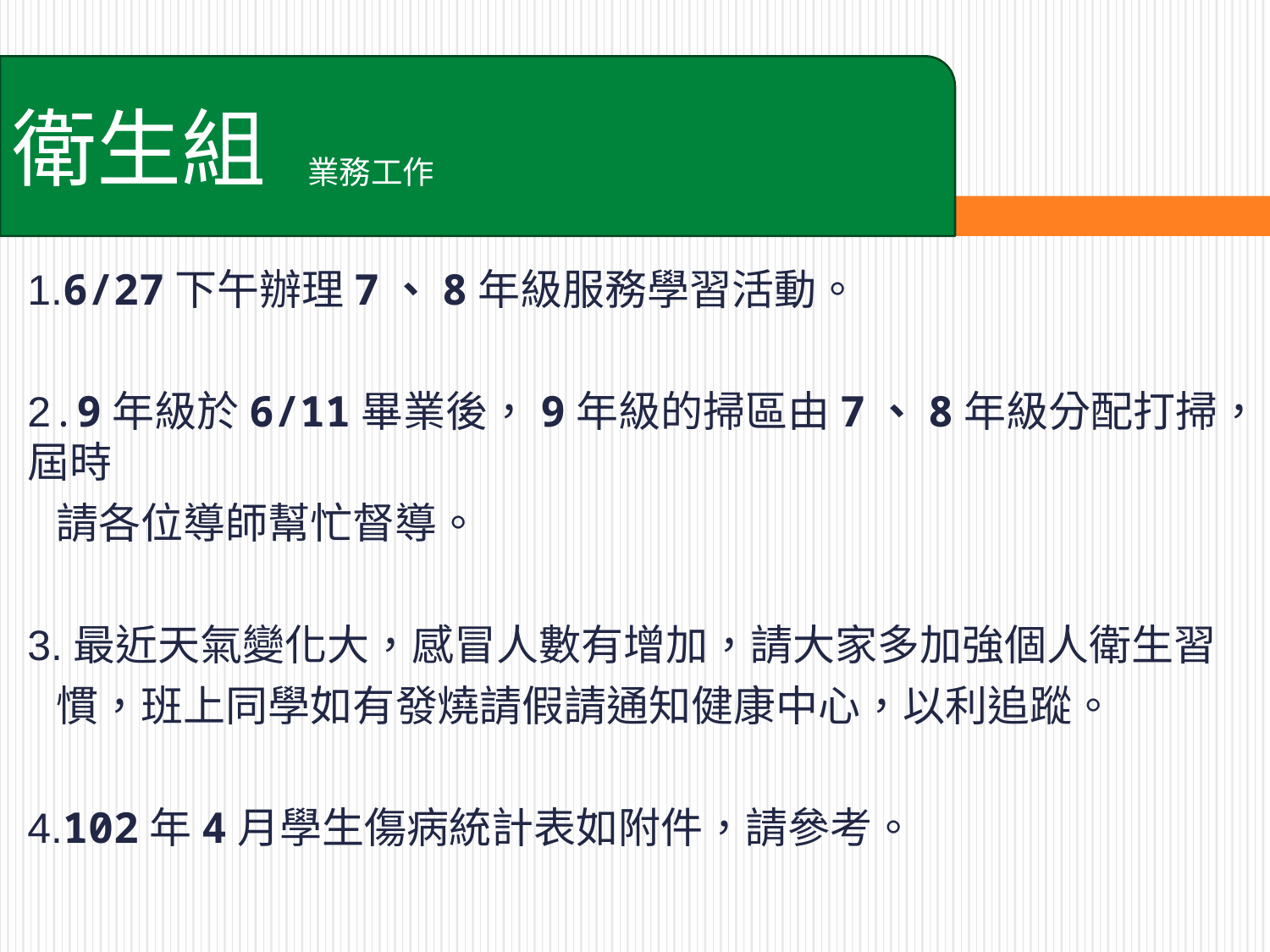

衛生組
業務工作

1.6/27下午辦理7、8年級服務學習活動。

2.9年級於6/11畢業後，9年級的掃區由7、8年級分配打掃，屆時
  請各位導師幫忙督導。

3.最近天氣變化大，感冒人數有增加，請大家多加強個人衛生習
  慣，班上同學如有發燒請假請通知健康中心，以利追蹤。

4.102年4月學生傷病統計表如附件，請參考。